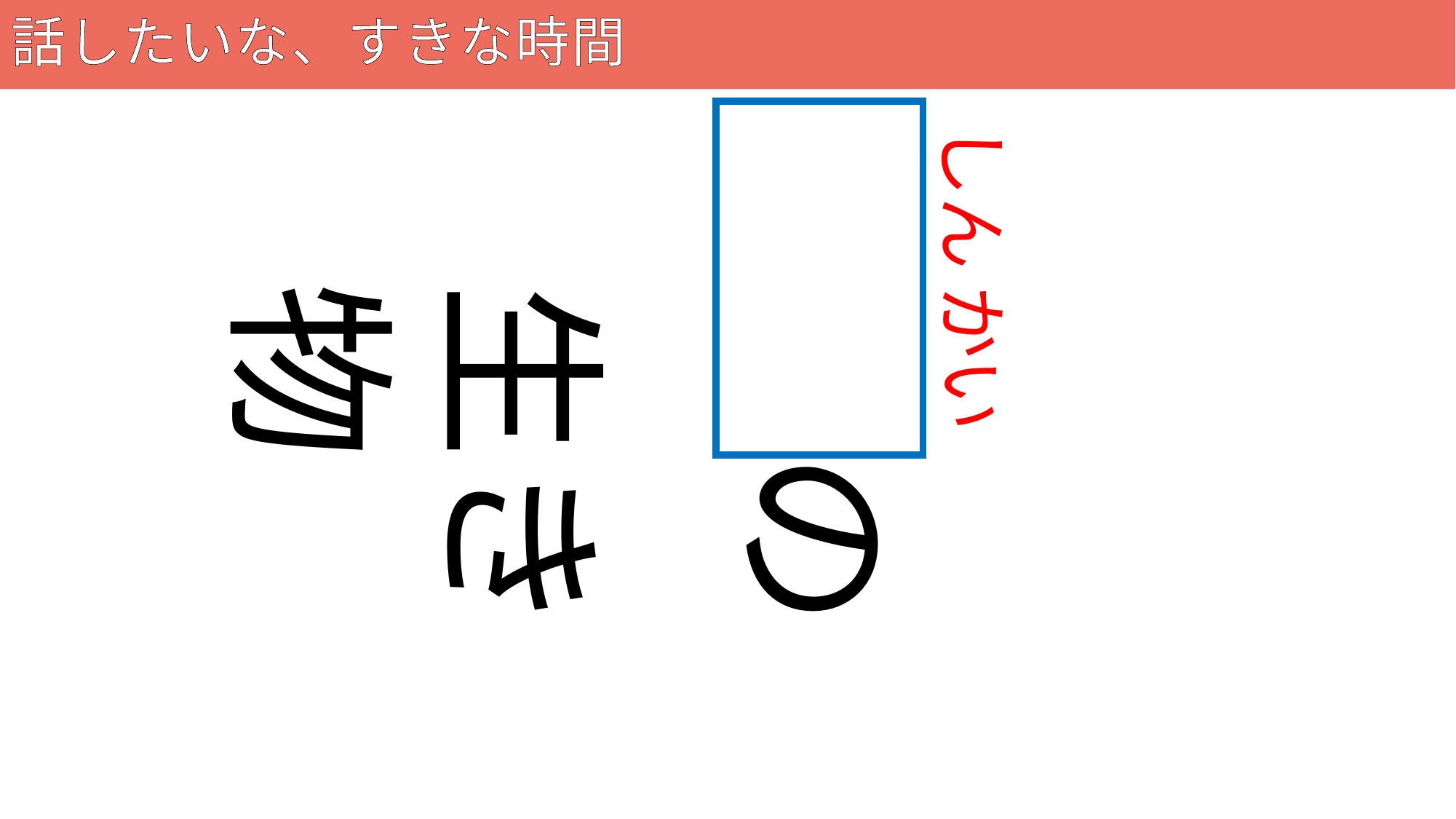

# 話したいな、すきな時間
15
深海の

しん かい
生き物